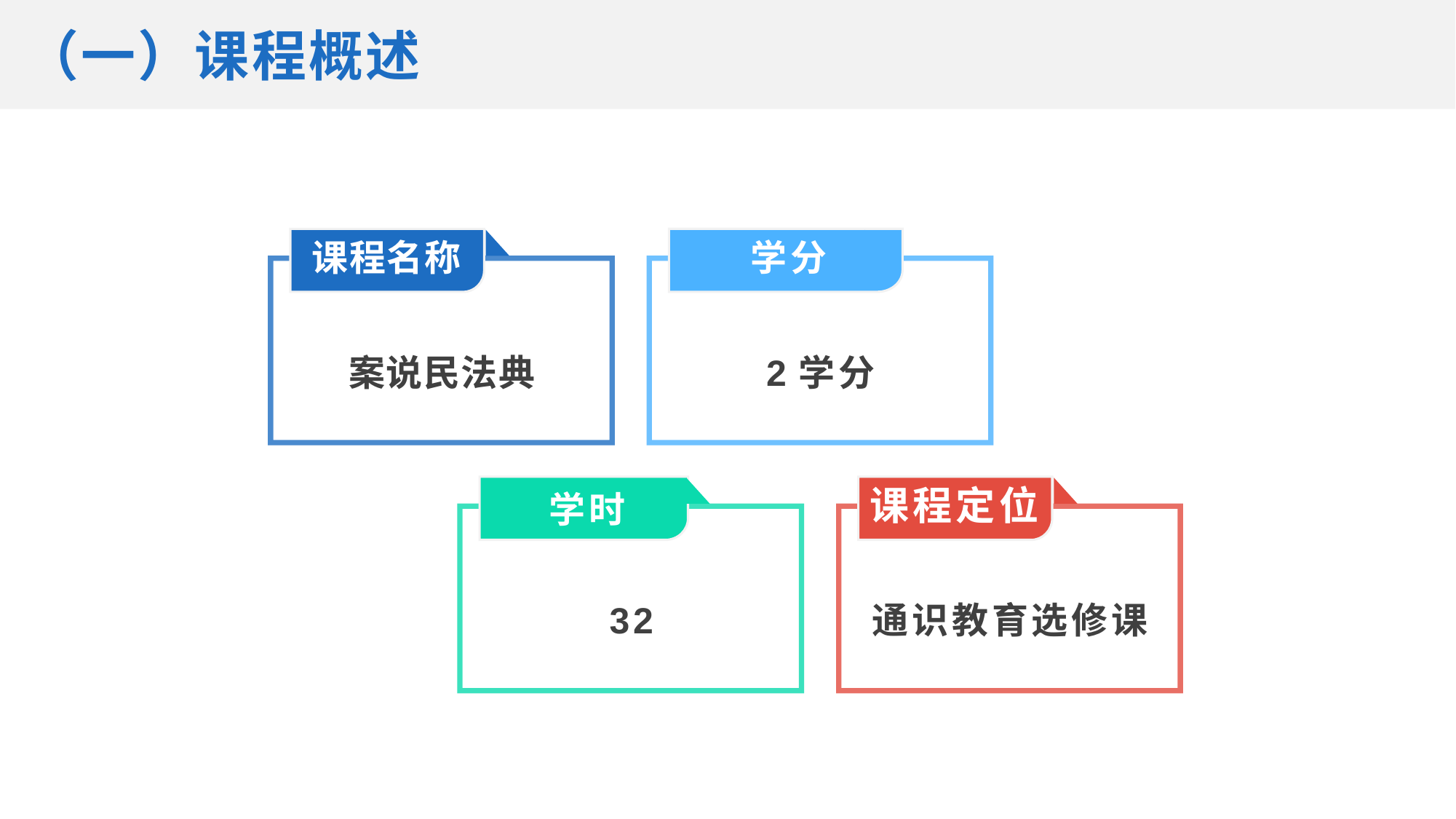

（一）课程概述
课程名称
学分

案说民法典
2学分
课程定位

学时

32
通识教育选修课